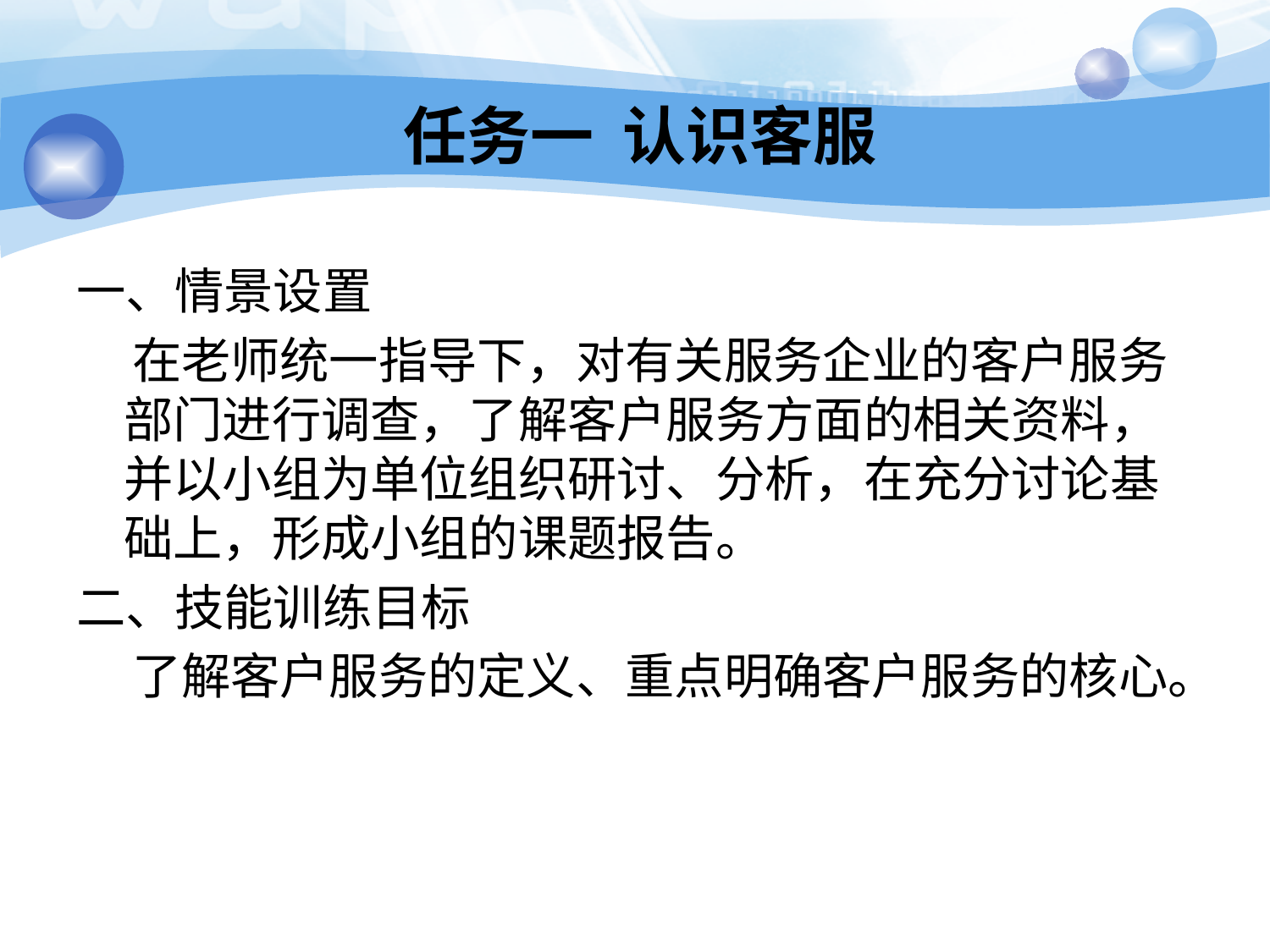

# 任务一  认识客服
一、情景设置
    在老师统一指导下，对有关服务企业的客户服务部门进行调查，了解客户服务方面的相关资料，并以小组为单位组织研讨、分析，在充分讨论基础上，形成小组的课题报告。
二、技能训练目标
    了解客户服务的定义、重点明确客户服务的核心。